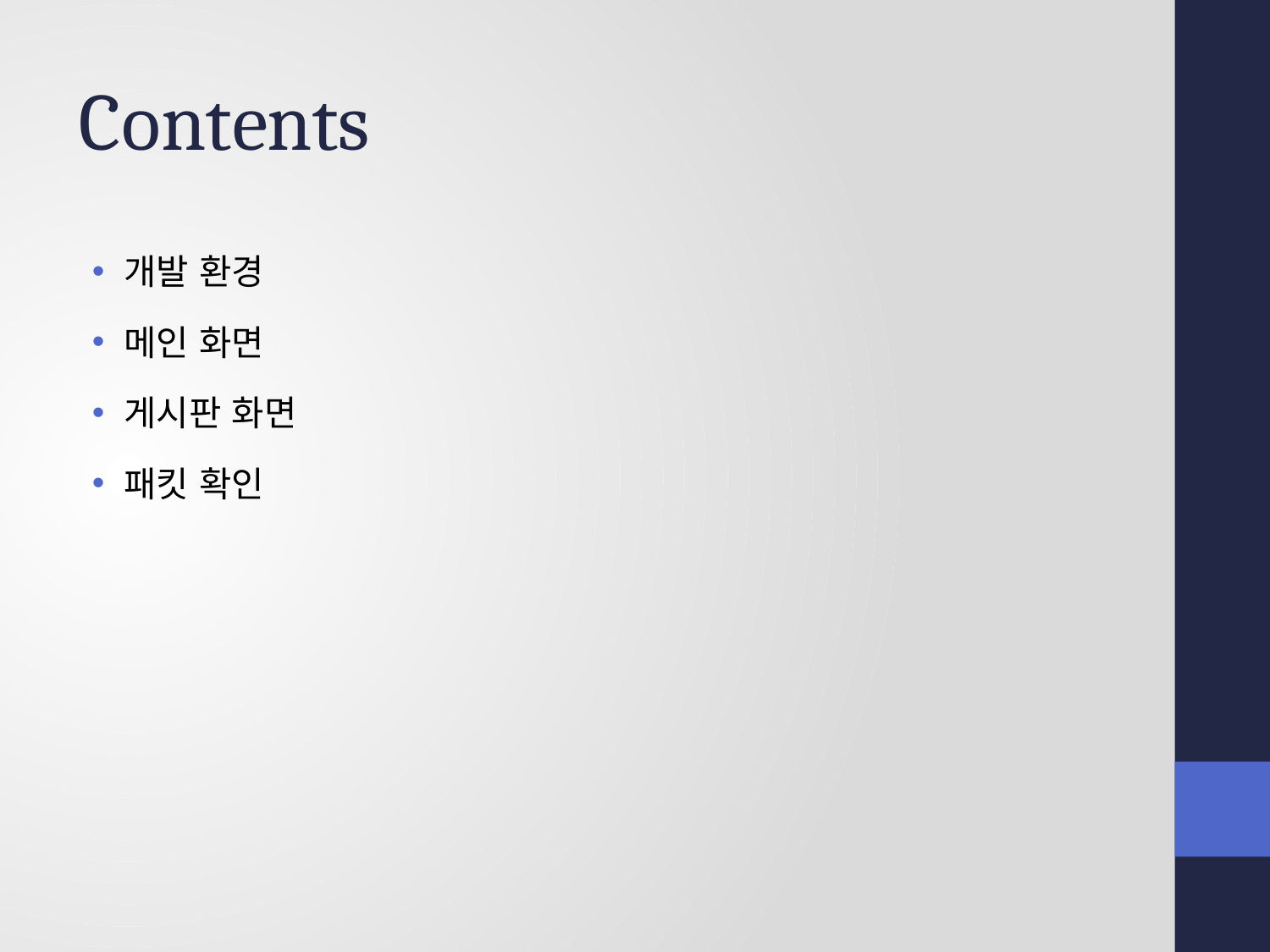

# Contents
개발 환경
메인 화면
게시판 화면
패킷 확인